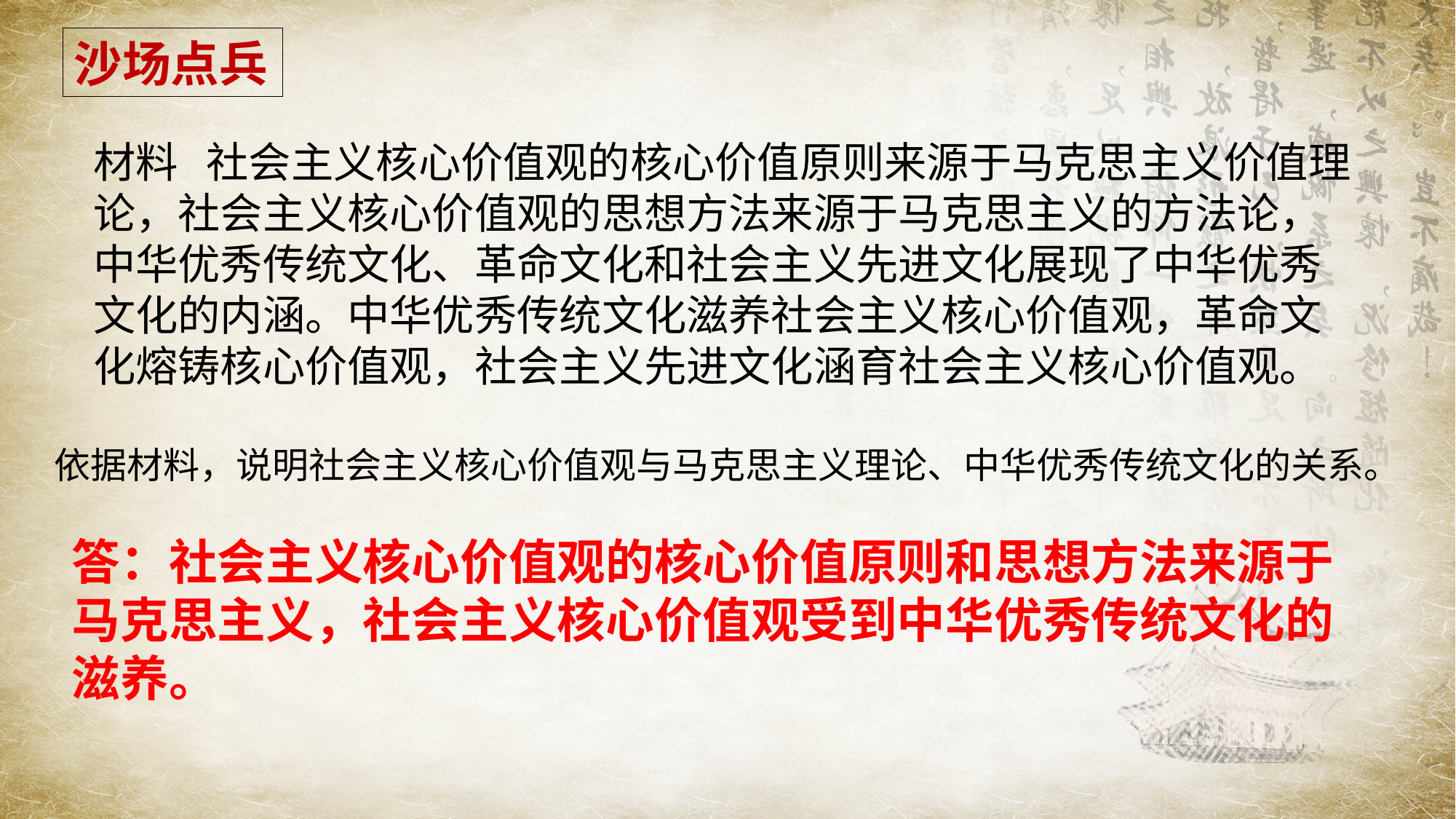

沙场点兵
材料   社会主义核心价值观的核心价值原则来源于马克思主义价值理论，社会主义核心价值观的思想方法来源于马克思主义的方法论，中华优秀传统文化、革命文化和社会主义先进文化展现了中华优秀文化的内涵。中华优秀传统文化滋养社会主义核心价值观，革命文化熔铸核心价值观，社会主义先进文化涵育社会主义核心价值观。
依据材料，说明社会主义核心价值观与马克思主义理论、中华优秀传统文化的关系。
答：社会主义核心价值观的核心价值原则和思想方法来源于马克思主义，社会主义核心价值观受到中华优秀传统文化的滋养。